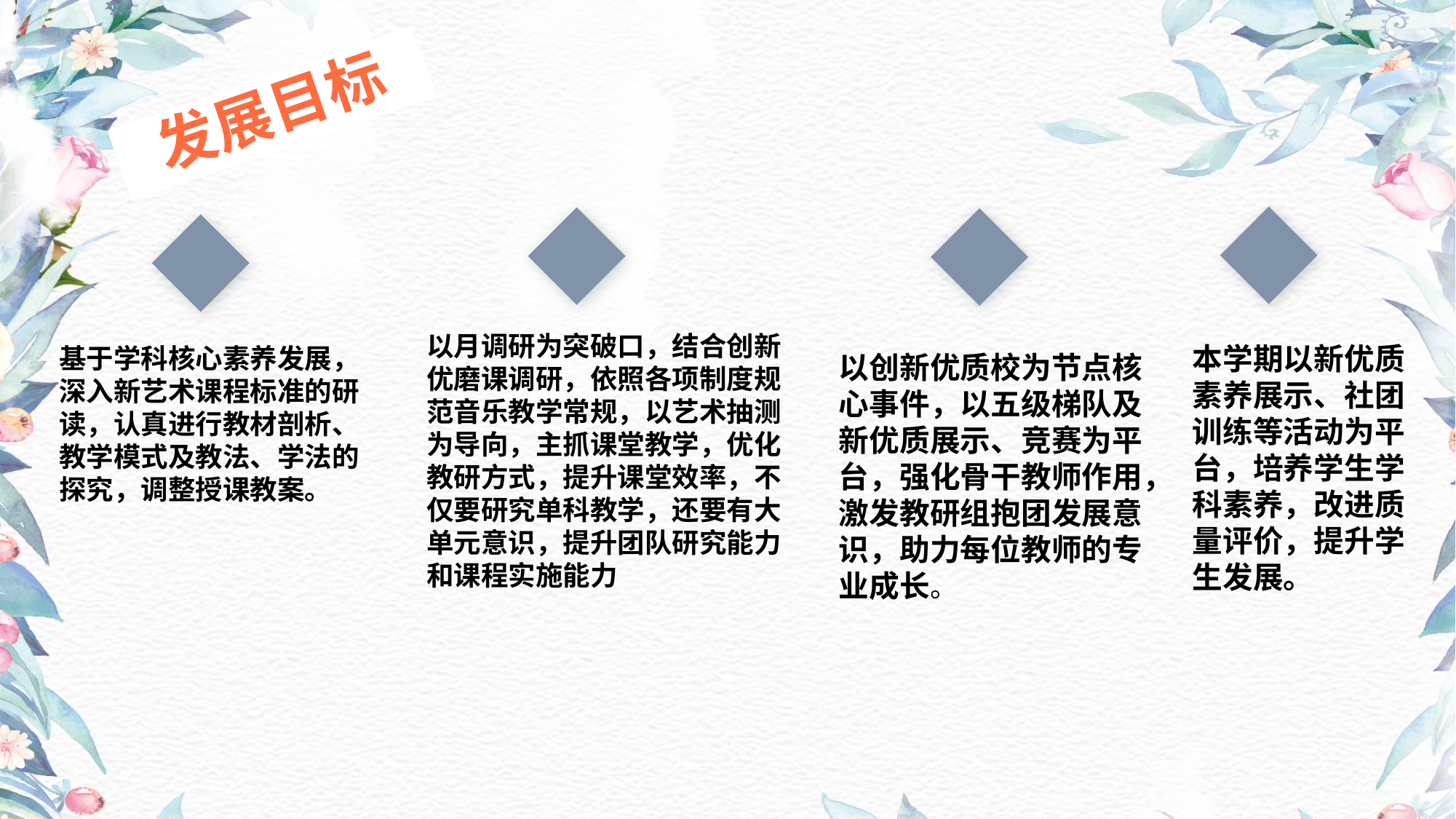

# 发展目标

以月调研为突破口，结合创新优磨课调研，依照各项制度规范音乐教学常规，以艺术抽测为导向，主抓课堂教学，优化教研方式，提升课堂效率，不仅要研究单科教学，还要有大单元意识，提升团队研究能力和课程实施能力
本学期以新优质素养展示、社团训练等活动为平台，培养学生学科素养，改进质量评价，提升学生发展。
基于学科核心素养发展，深入新艺术课程标准的研读，认真进行教材剖析、教学模式及教法、学法的探究，调整授课教案。

以创新优质校为节点核心事件，以五级梯队及新优质展示、竞赛为平台，强化骨干教师作用，激发教研组抱团发展意识，助力每位教师的专业成长。